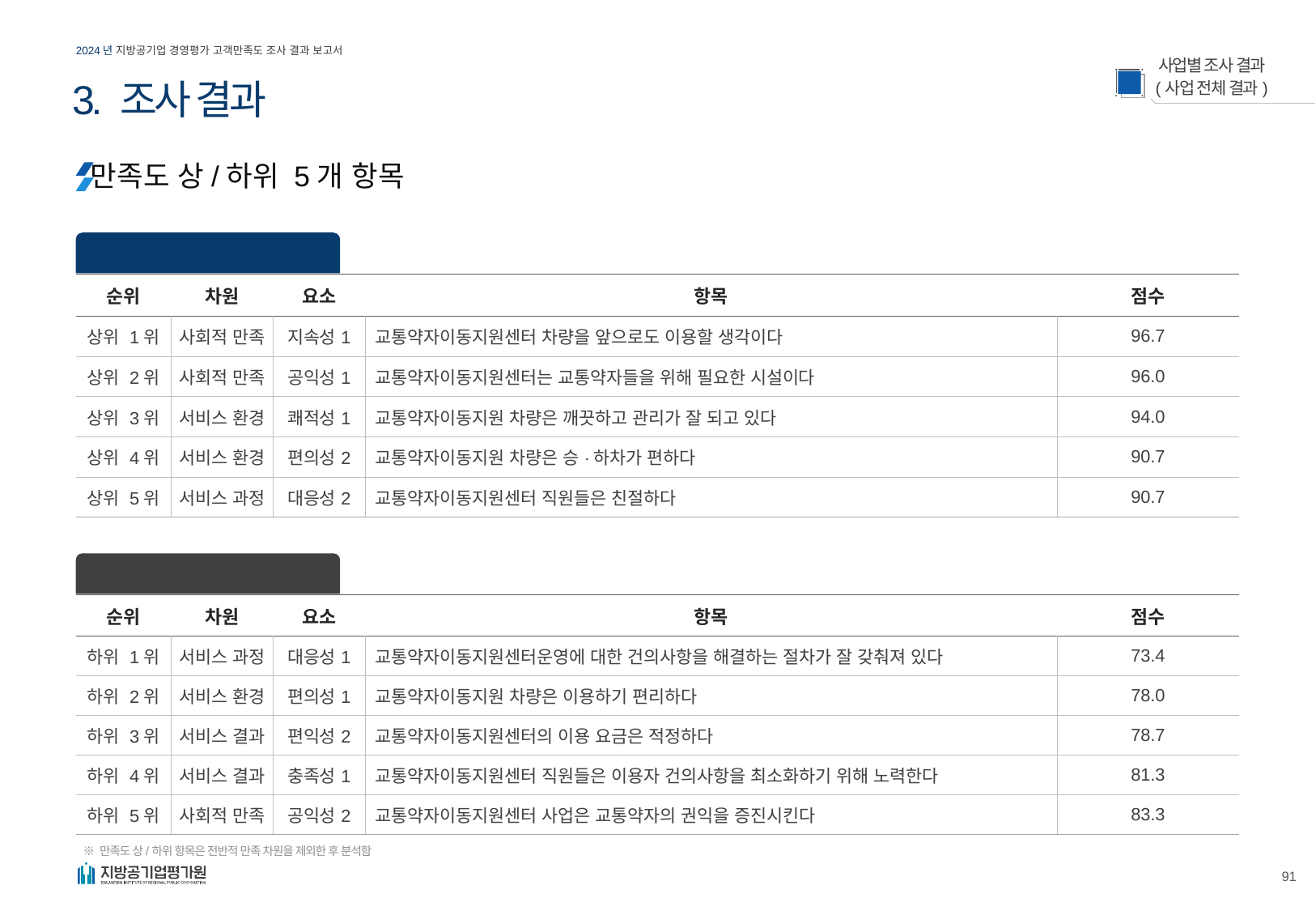

3. 조사 결과
만족도 상/하위 5개 항목

만족도 상위 5위
| 순위 | 차원 | 요소 | 항목 | 점수 |
| --- | --- | --- | --- | --- |
| 상위 1위 | 사회적 만족 | 지속성1 | 교통약자이동지원센터 차량을 앞으로도 이용할 생각이다 | 96.7 |
| 상위 2위 | 사회적 만족 | 공익성1 | 교통약자이동지원센터는 교통약자들을 위해 필요한 시설이다 | 96.0 |
| 상위 3위 | 서비스 환경 | 쾌적성1 | 교통약자이동지원 차량은 깨끗하고 관리가 잘 되고 있다 | 94.0 |
| 상위 4위 | 서비스 환경 | 편의성2 | 교통약자이동지원 차량은 승·하차가 편하다 | 90.7 |
| 상위 5위 | 서비스 과정 | 대응성2 | 교통약자이동지원센터 직원들은 친절하다 | 90.7 |
만족도 하위 5위
| 순위 | 차원 | 요소 | 항목 | 점수 |
| --- | --- | --- | --- | --- |
| 하위 1위 | 서비스 과정 | 대응성1 | 교통약자이동지원센터운영에 대한 건의사항을 해결하는 절차가 잘 갖춰져 있다 | 73.4 |
| 하위 2위 | 서비스 환경 | 편의성1 | 교통약자이동지원 차량은 이용하기 편리하다 | 78.0 |
| 하위 3위 | 서비스 결과 | 편익성2 | 교통약자이동지원센터의 이용 요금은 적정하다 | 78.7 |
| 하위 4위 | 서비스 결과 | 충족성1 | 교통약자이동지원센터 직원들은 이용자 건의사항을 최소화하기 위해 노력한다 | 81.3 |
| 하위 5위 | 사회적 만족 | 공익성2 | 교통약자이동지원센터 사업은 교통약자의 권익을 증진시킨다 | 83.3 |
※ 만족도 상/하위 항목은 전반적 만족 차원을 제외한 후 분석함